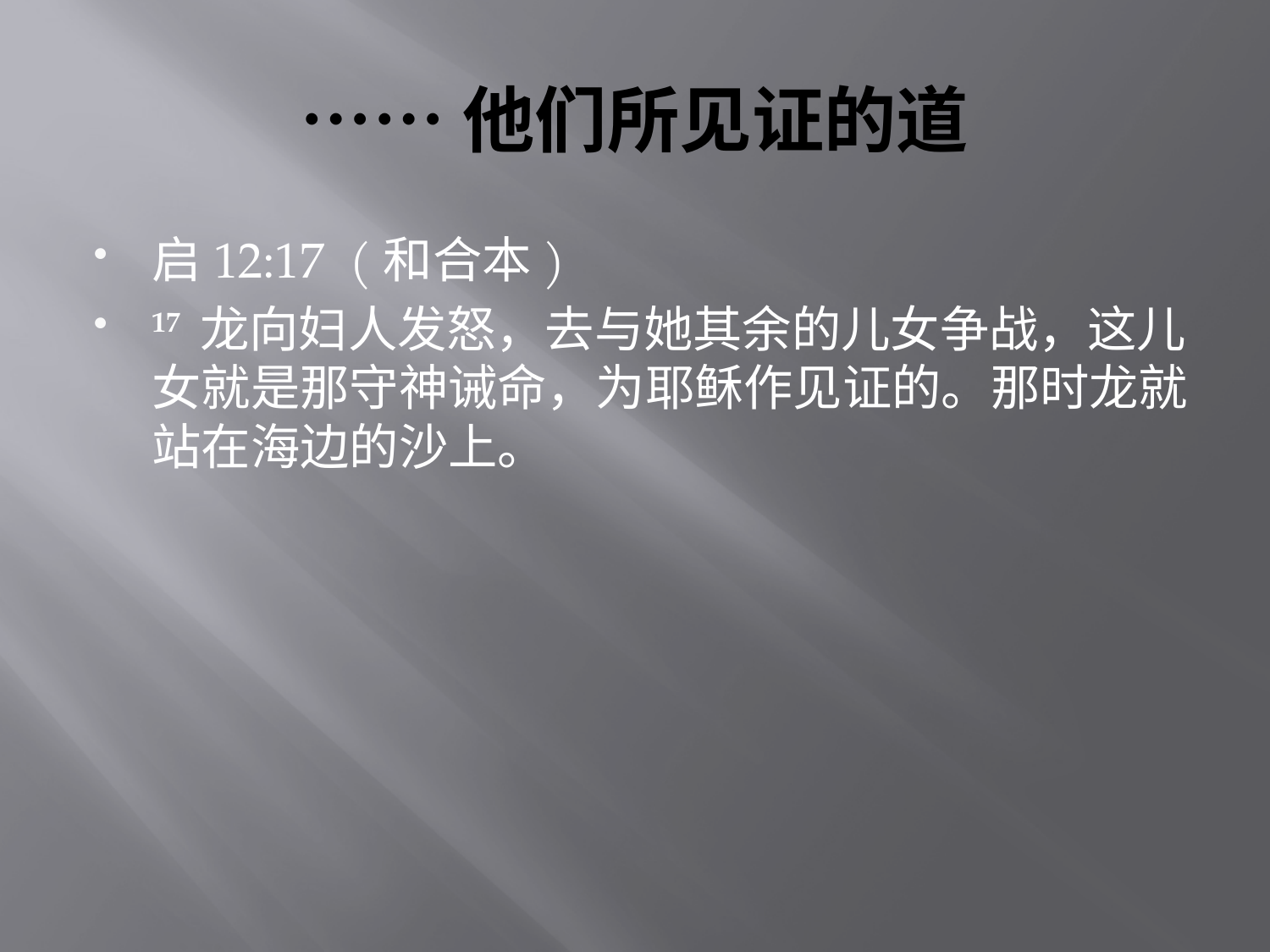

# ……他们所见证的道
启12:17  (和合本)
17 龙向妇人发怒，去与她其余的儿女争战，这儿女就是那守神诫命，为耶稣作见证的。那时龙就站在海边的沙上。